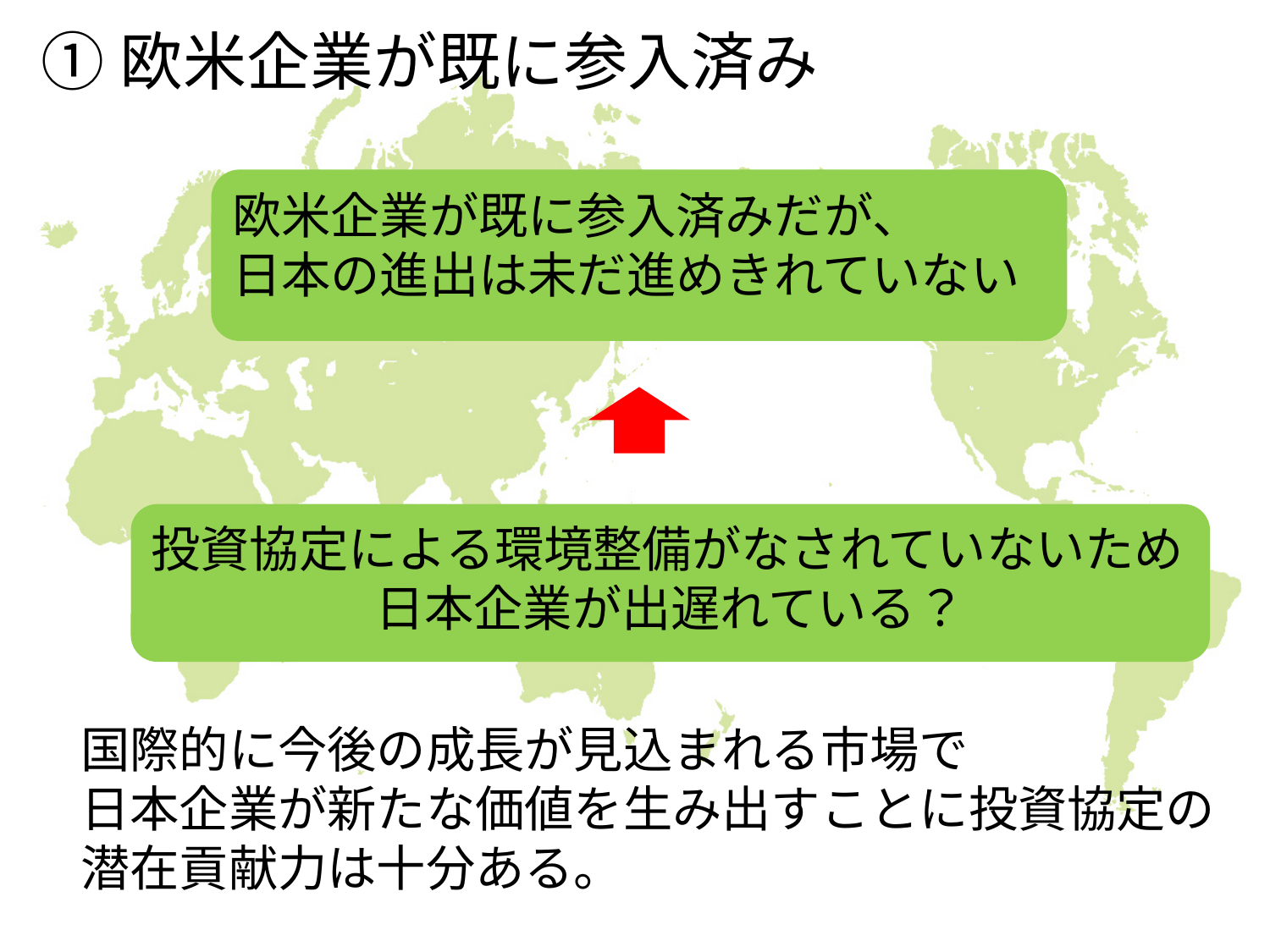

# ①欧米企業が既に参入済み
欧米企業が既に参入済みだが、
日本の進出は未だ進めきれていない

投資協定による環境整備がなされていないため
日本企業が出遅れている？
国際的に今後の成長が見込まれる市場で
日本企業が新たな価値を生み出すことに投資協定の潜在貢献力は十分ある。